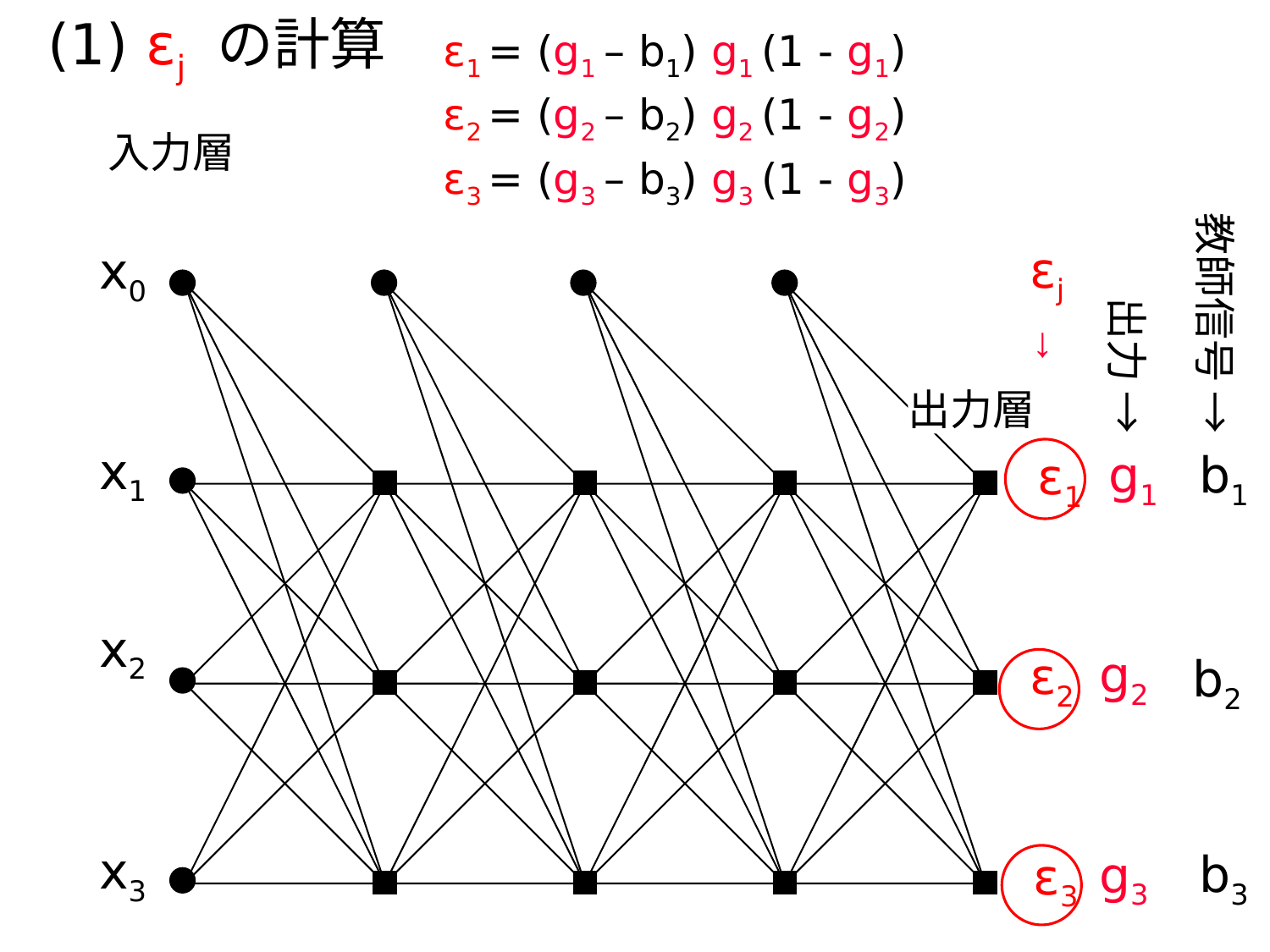

(1) εj の計算
ε1 = (g1 – b1) g1 (1 - g1)
ε2 = (g2 – b2) g2 (1 - g2)
入力層
ε3 = (g3 – b3) g3 (1 - g3)
教師信号 →
x0
εj
→

出力 →
出力層
x1
g1
b1

ε1

x2
g2
ε2
b2

x3
b3
g3

ε3

3